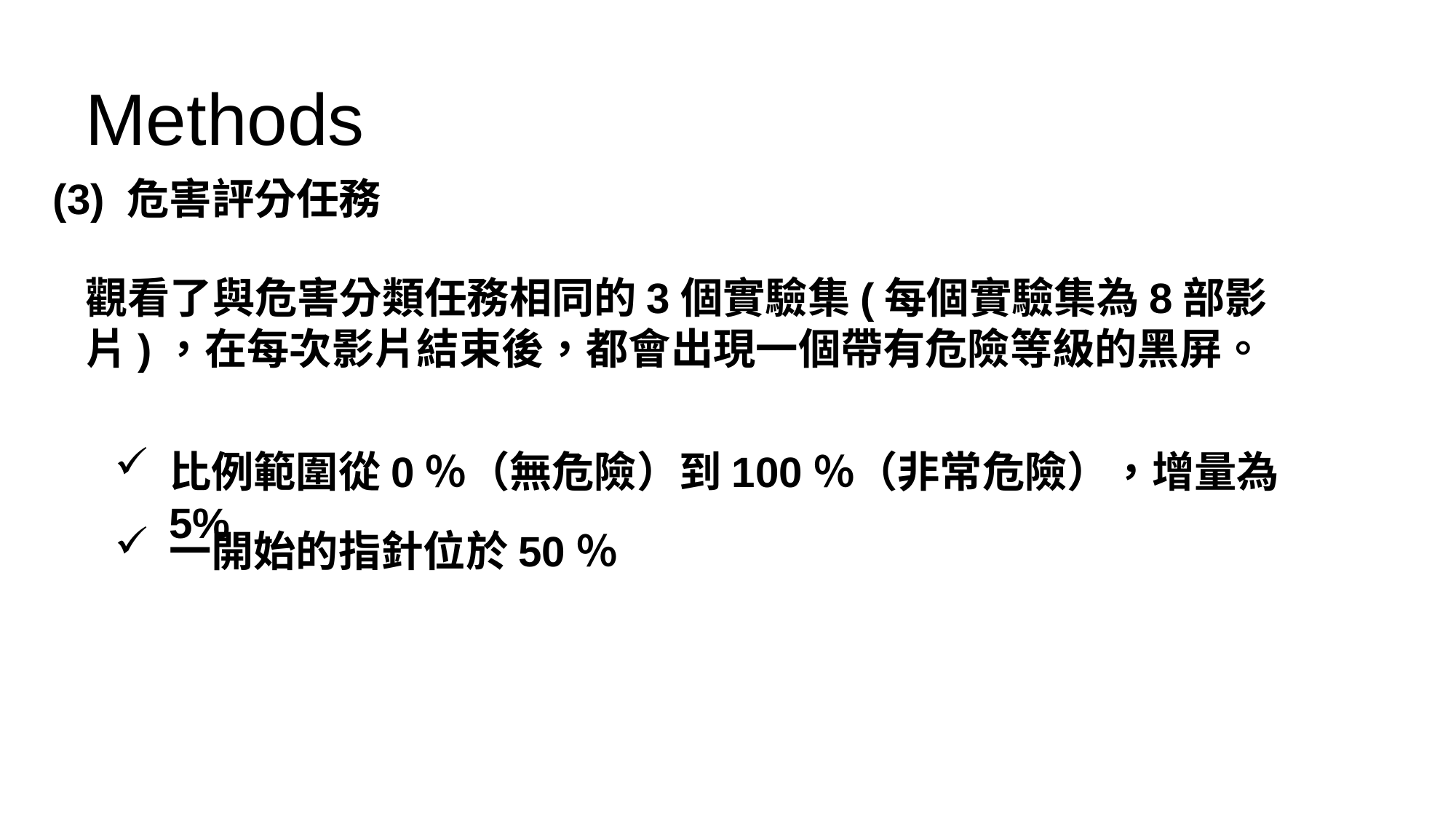

Methods
(3) 危害評分任務
觀看了與危害分類任務相同的3個實驗集(每個實驗集為8部影片)，在每次影片結束後，都會出現一個帶有危險等級的黑屏。
比例範圍從0％（無危險）到100％（非常危險），增量為5%
一開始的指針位於50％